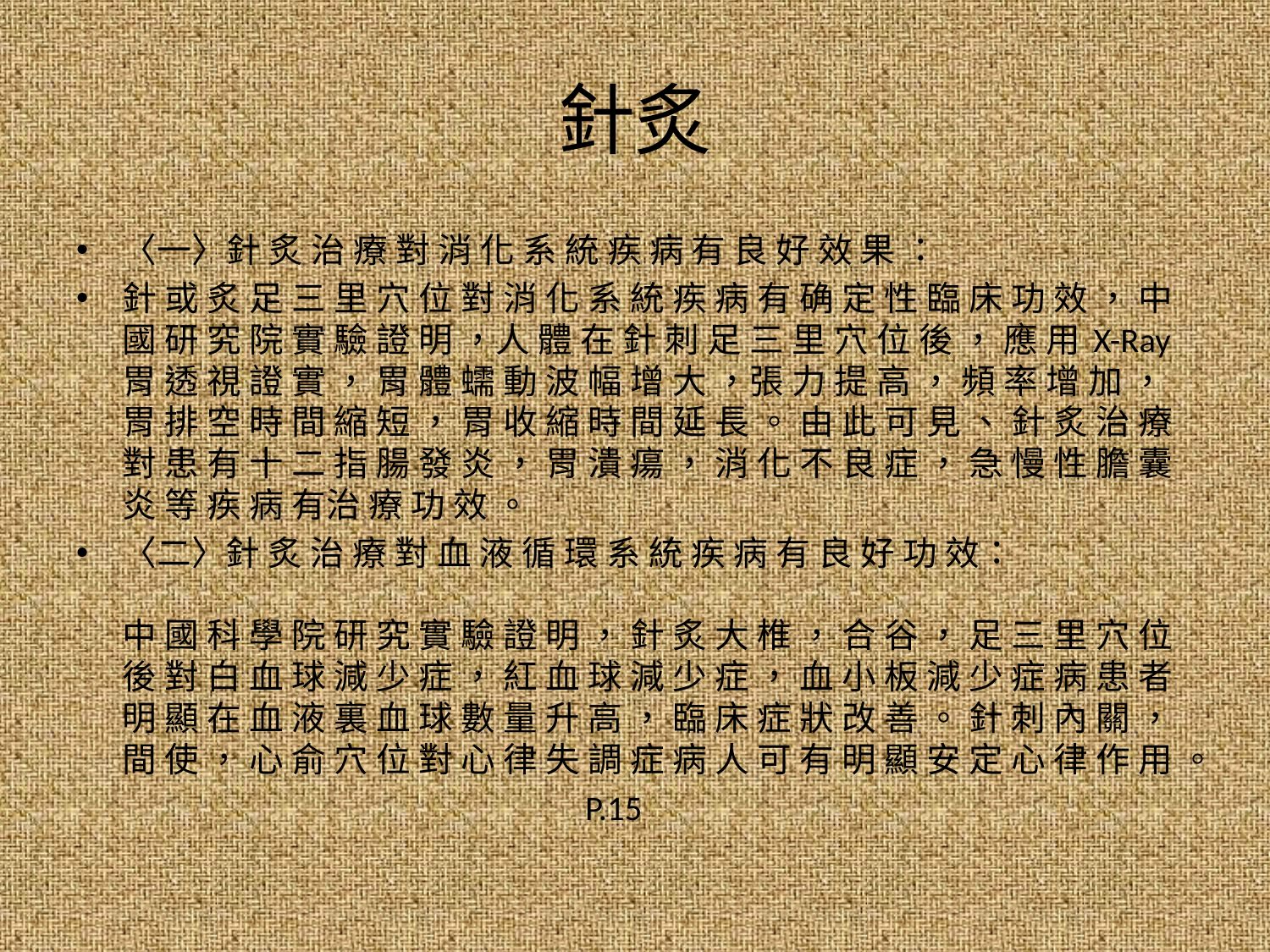

# 針炙
〈一〉針 炙 治 療 對 消 化 系 統 疾 病 有 良 好 效 果 ：
針 或 炙 足 三 里 穴 位 對 消 化 系 統 疾 病 有 确 定 性 臨 床 功 效 ， 中 國 研 究 院 實 驗 證 明 ，人 體 在 針 刺 足 三 里 穴 位 後 ， 應 用 X-Ray 胃 透 視 證 實 ， 胃 體 蠕 動 波 幅 增 大 ，張 力 提 高 ， 頻 率 增 加 ，胃 排 空 時 間 縮 短 ， 胃 收 縮 時 間 延 長 。 由 此 可 見 、 針 炙 治 療 對 患 有 十 二 指 腸 發 炎 ， 胃 潰 瘍 ， 消 化 不 良 症 ， 急 慢 性 膽 囊 炎 等 疾 病 有治 療 功 效 。
〈二〉針 炙 治 療 對 血 液 循 環 系 統 疾 病 有 良 好 功 效：
中 國 科 學 院 研 究 實 驗 證 明 ， 針 炙 大 椎 ， 合 谷 ， 足 三 里 穴 位 後 對 白 血 球 減 少 症 ， 紅 血 球 減 少 症 ， 血 小 板 減 少 症 病 患 者 明 顯 在 血 液 裏 血 球 數 量 升 高 ， 臨 床 症 狀 改 善 。 針 刺 內 關 ， 間 使 ， 心 俞 穴 位 對 心 律 失 調 症 病 人 可 有 明 顯 安 定 心 律 作 用 。
                                                                 P.15